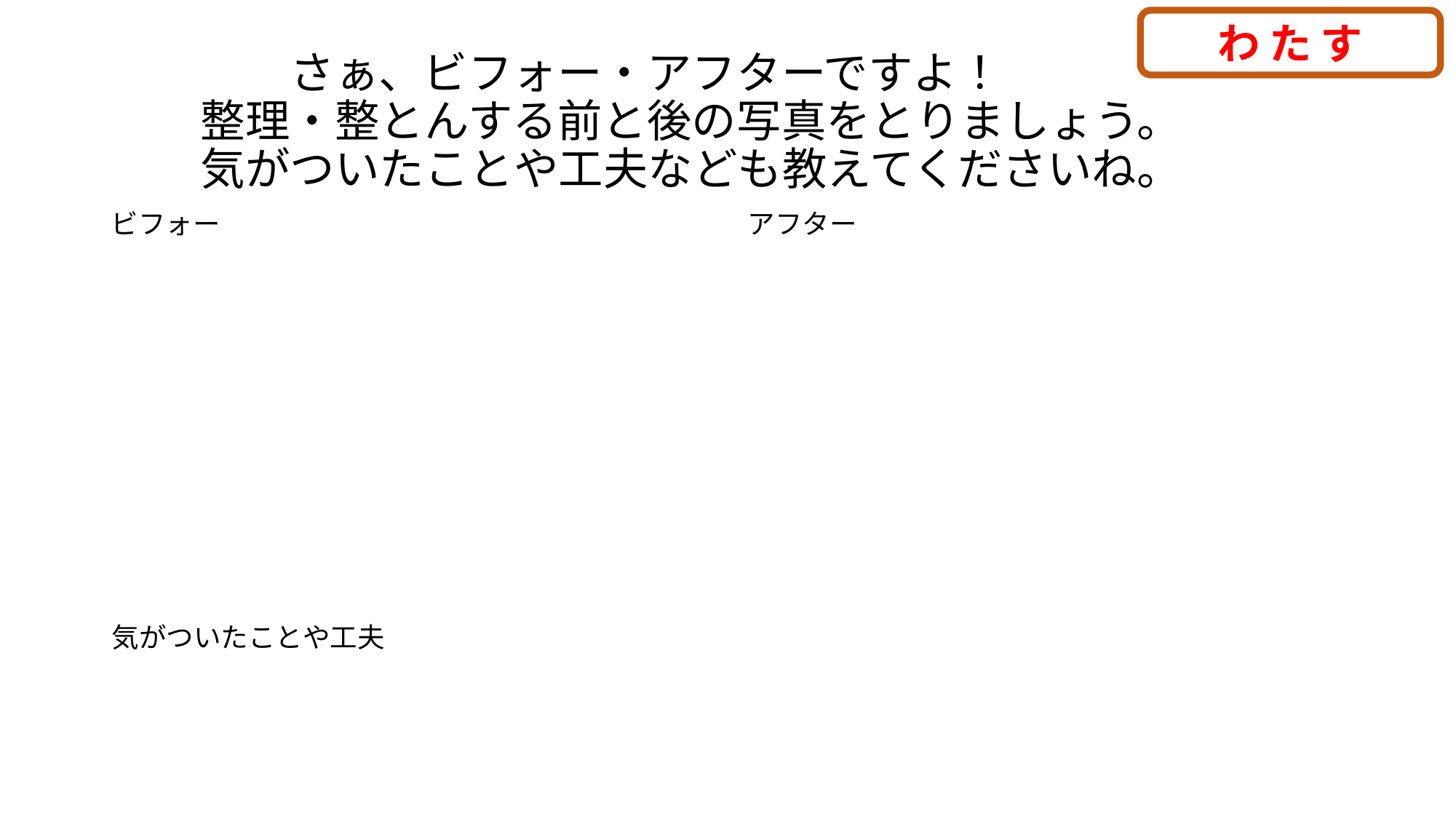

わたす
# さぁ、ビフォー・アフターですよ！ 　　整理・整とんする前と後の写真をとりましょう。 　　気がついたことや工夫なども教えてくださいね。
ビフォー
アフター

気がついたことや工夫